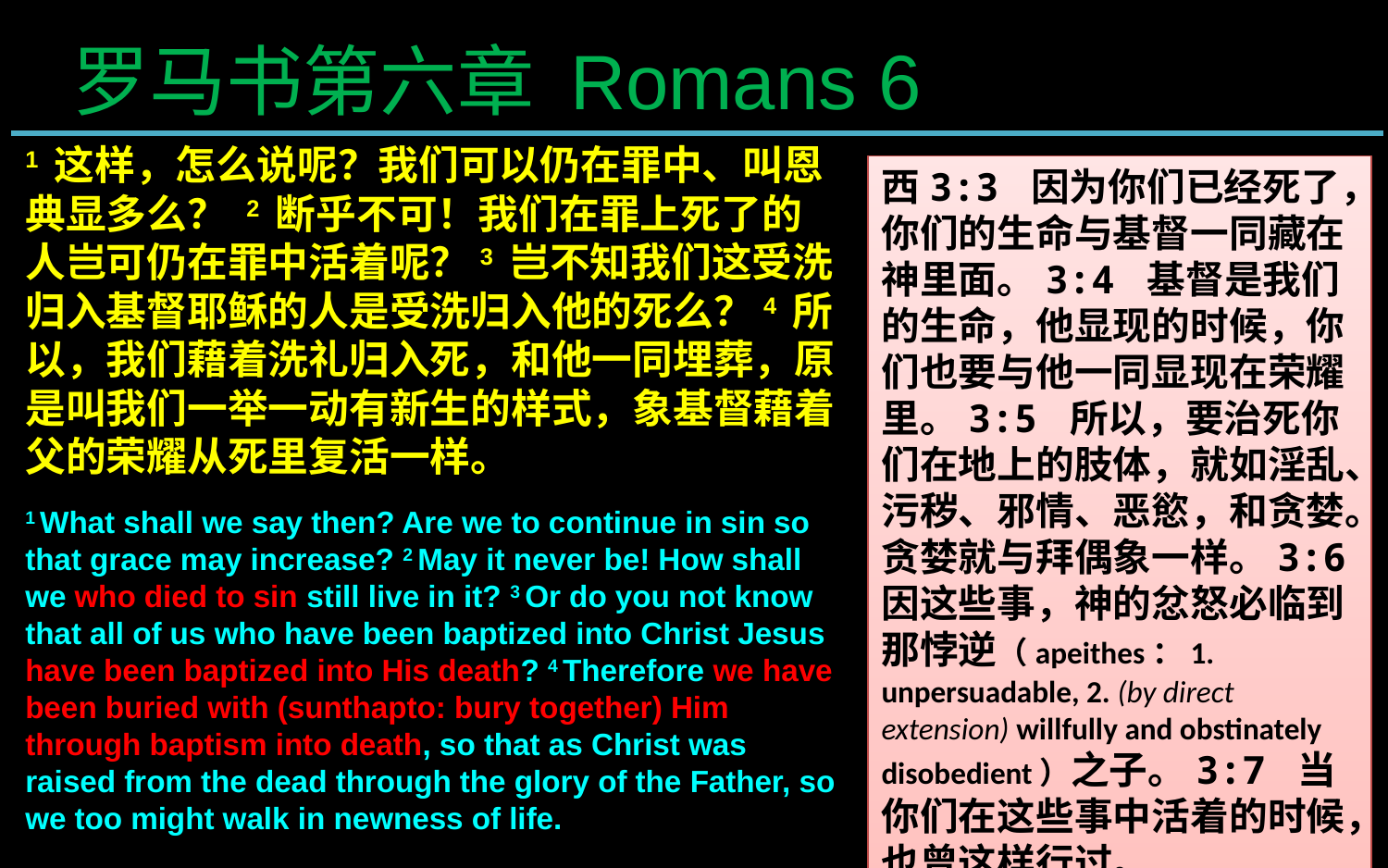

罗马书第六章 Romans 6
1 这样，怎么说呢？我们可以仍在罪中、叫恩典显多么？ 2 断乎不可！我们在罪上死了的人岂可仍在罪中活着呢？3 岂不知我们这受洗归入基督耶稣的人是受洗归入他的死么？4 所以，我们藉着洗礼归入死，和他一同埋葬，原是叫我们一举一动有新生的样式，象基督藉着父的荣耀从死里复活一样。
1 What shall we say then? Are we to continue in sin so that grace may increase? 2 May it never be! How shall we who died to sin still live in it? 3 Or do you not know that all of us who have been baptized into Christ Jesus have been baptized into His death? 4 Therefore we have been buried with (sunthapto: bury together) Him through baptism into death, so that as Christ was raised from the dead through the glory of the Father, so we too might walk in newness of life.
西3:3 因为你们已经死了，你们的生命与基督一同藏在神里面。3:4 基督是我们的生命，他显现的时候，你们也要与他一同显现在荣耀里。3:5 所以，要治死你们在地上的肢体，就如淫乱、污秽、邪情、恶慾，和贪婪。贪婪就与拜偶象一样。3:6 因这些事，神的忿怒必临到那悖逆（apeithes：1. unpersuadable, 2. (by direct extension) willfully and obstinately disobedient）之子。3:7 当你们在这些事中活着的时候，也曾这样行过。